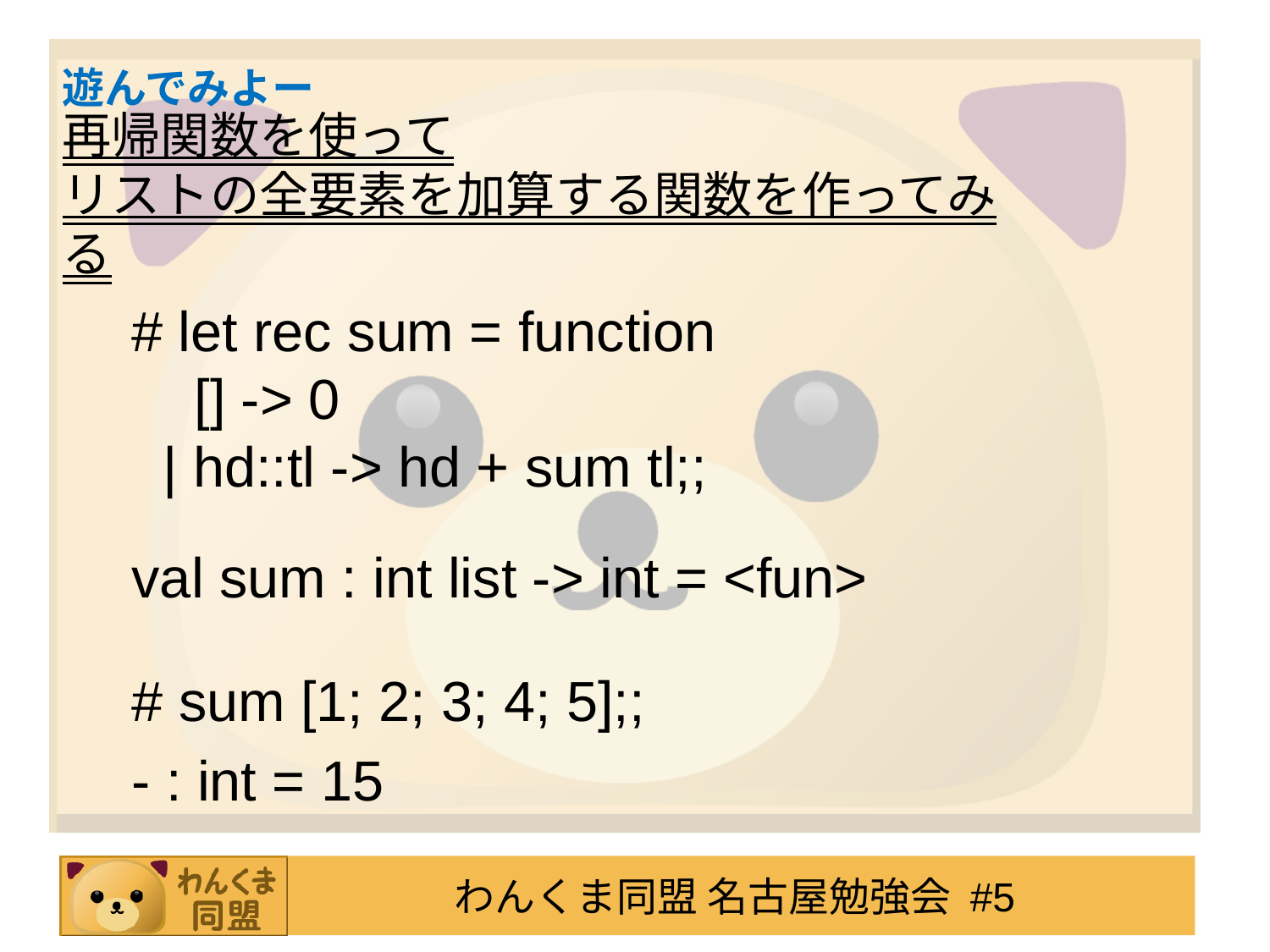

# 遊んでみよー
再帰関数を使って
リストの全要素を加算する関数を作ってみる
# let rec sum = function
    [] -> 0
  | hd::tl -> hd + sum tl;;
val sum : int list -> int = <fun>
# sum [1; 2; 3; 4; 5];;
- : int = 15